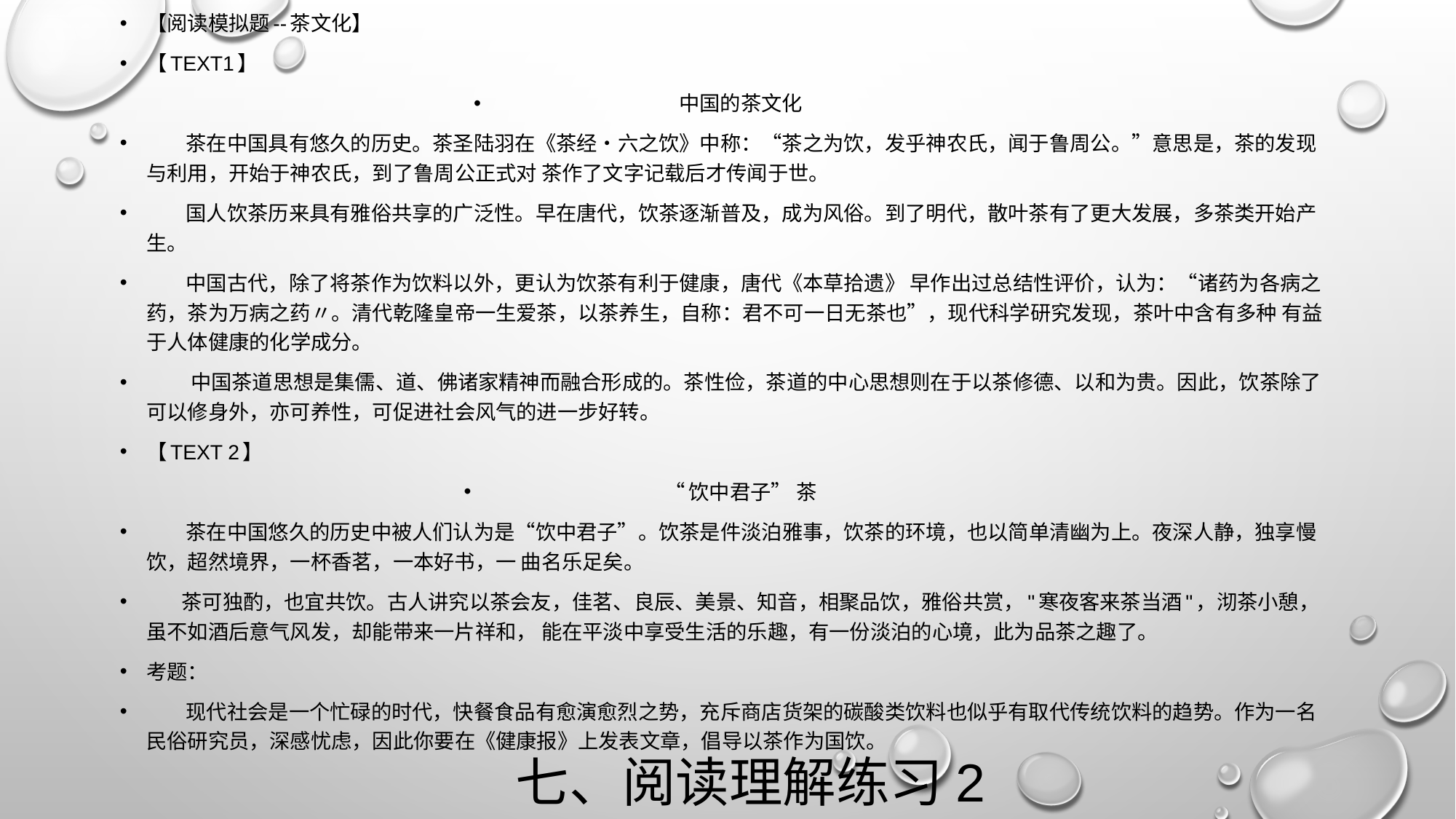

【阅读模拟题--茶文化】
【TEXT1】
中国的茶文化
        茶在中国具有悠久的历史。茶圣陆羽在《茶经•六之饮》中称：“茶之为饮，发乎神农氏，闻于鲁周公。”意思是，茶的发现与利用，开始于神农氏，到了鲁周公正式对 茶作了文字记载后才传闻于世。
        国人饮茶历来具有雅俗共享的广泛性。早在唐代，饮茶逐渐普及，成为风俗。到了明代，散叶茶有了更大发展，多茶类开始产生。
        中国古代，除了将茶作为饮料以外，更认为饮茶有利于健康，唐代《本草拾遗》 早作出过总结性评价，认为：“诸药为各病之药，茶为万病之药〃。清代乾隆皇帝一生爱茶，以茶养生，自称：君不可一日无茶也”，现代科学研究发现，茶叶中含有多种 有益于人体健康的化学成分。
         中国茶道思想是集儒、道、佛诸家精神而融合形成的。茶性俭，茶道的中心思想则在于以茶修德、以和为贵。因此，饮茶除了可以修身外，亦可养性，可促进社会风气的进一步好转。
【TEXT 2】
“饮中君子” 茶
        茶在中国悠久的历史中被人们认为是“饮中君子”。饮茶是件淡泊雅事，饮茶的环境，也以简单清幽为上。夜深人静，独享慢饮，超然境界，一杯香茗，一本好书，一 曲名乐足矣。
       茶可独酌，也宜共饮。古人讲究以茶会友，佳茗、良辰、美景、知音，相聚品饮，雅俗共赏，"寒夜客来茶当酒"，沏茶小憩，虽不如酒后意气风发，却能带来一片祥和， 能在平淡中享受生活的乐趣，有一份淡泊的心境，此为品茶之趣了。
考题：
        现代社会是一个忙碌的时代，快餐食品有愈演愈烈之势，充斥商店货架的碳酸类饮料也似乎有取代传统饮料的趋势。作为一名民俗研究员，深感忧虑，因此你要在《健康报》上发表文章，倡导以茶作为国饮。
# 七、阅读理解练习2